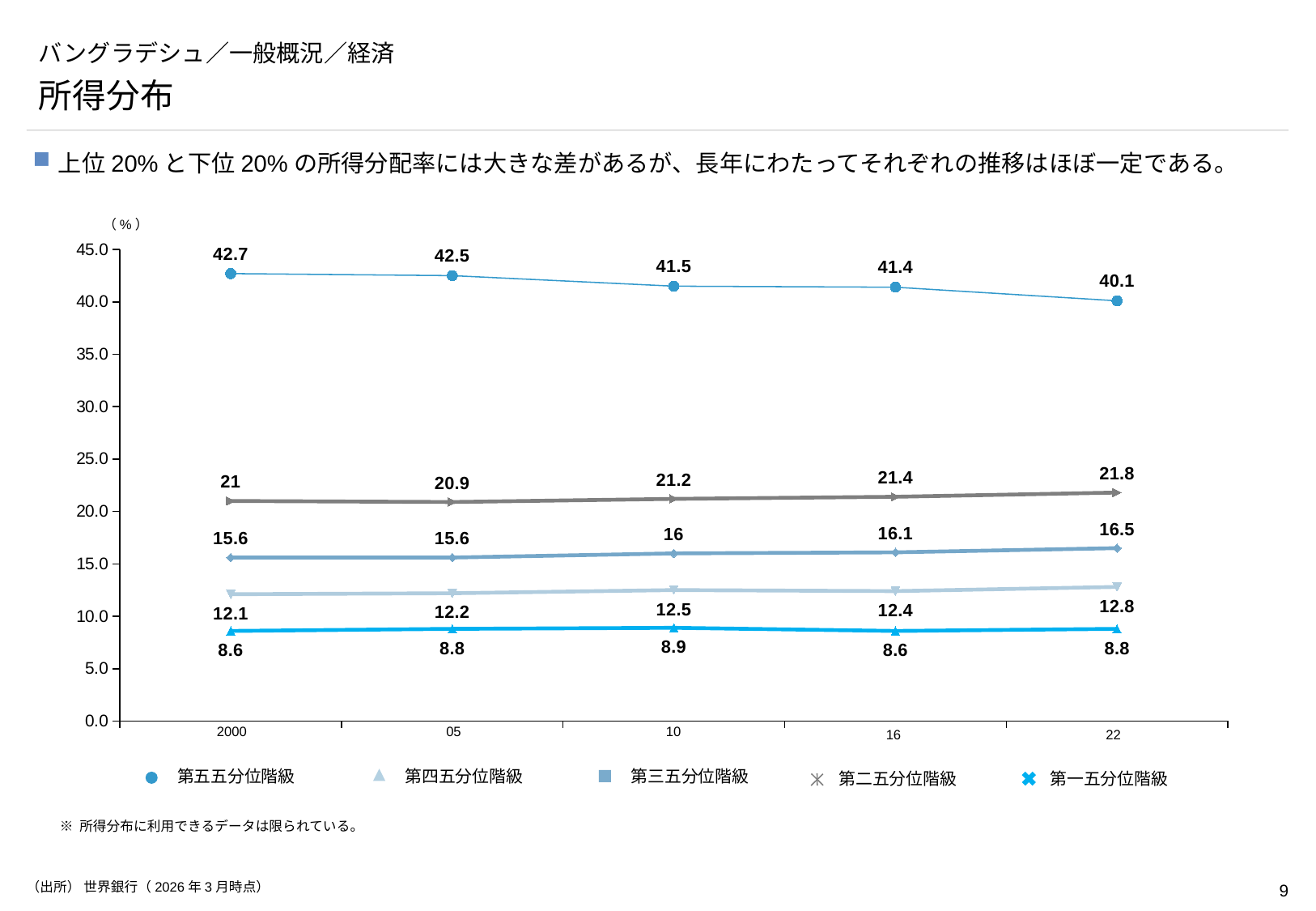

# バングラデシュ／一般概況／経済
所得分布
上位20%と下位20%の所得分配率には大きな差があるが、長年にわたってそれぞれの推移はほぼ一定である。
（%）

### Chart

| Category |  |  |  |  |  |
|---|---|---|---|---|---|
2000
05
10
22
16
第五五分位階級
第四五分位階級
第三五分位階級
第二五分位階級
第一五分位階級

※ 所得分布に利用できるデータは限られている。
（出所） 世界銀行（2026年3月時点）